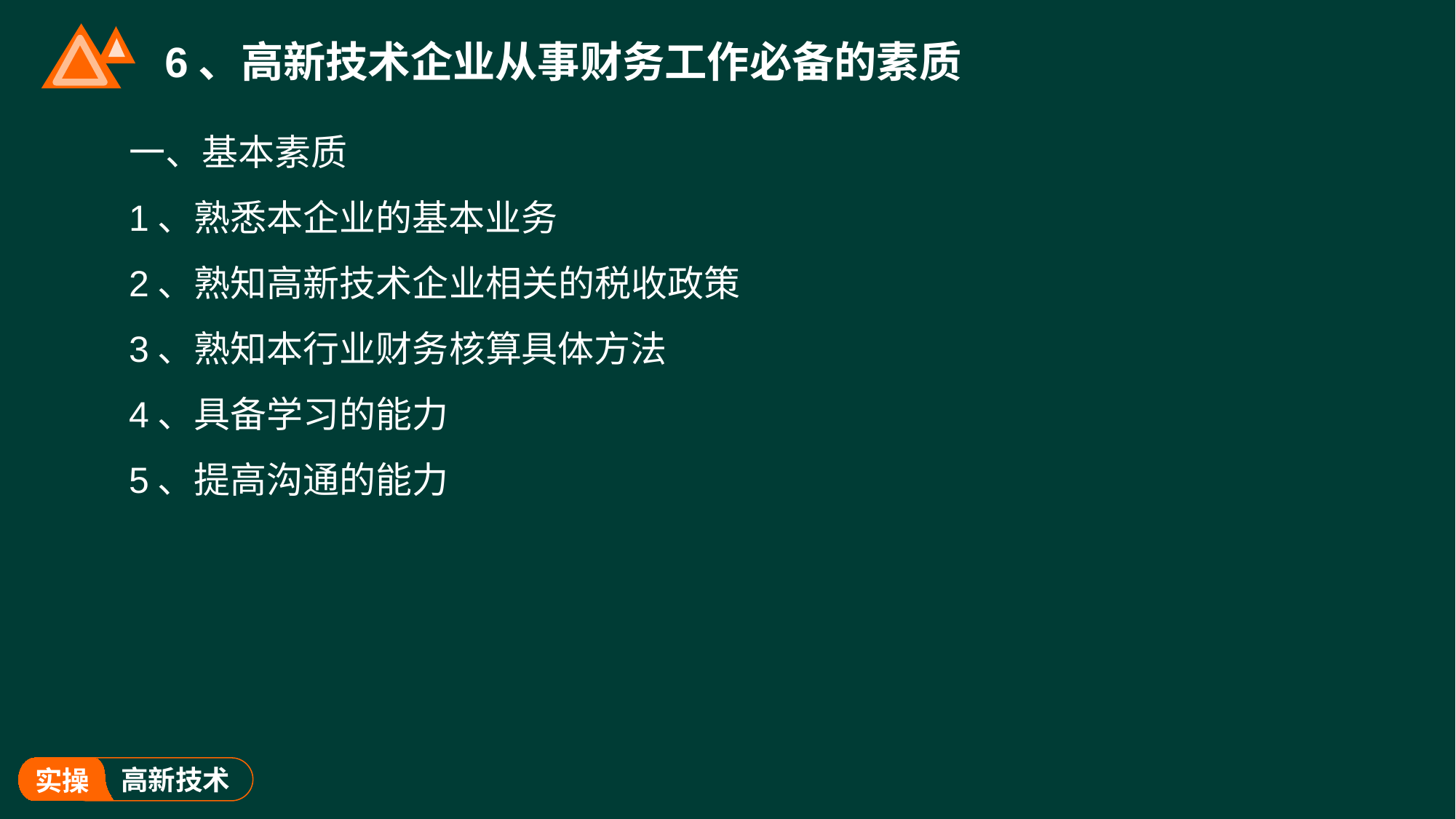

# 6、高新技术企业从事财务工作必备的素质
一、基本素质
1、熟悉本企业的基本业务
2、熟知高新技术企业相关的税收政策
3、熟知本行业财务核算具体方法
4、具备学习的能力
5、提高沟通的能力